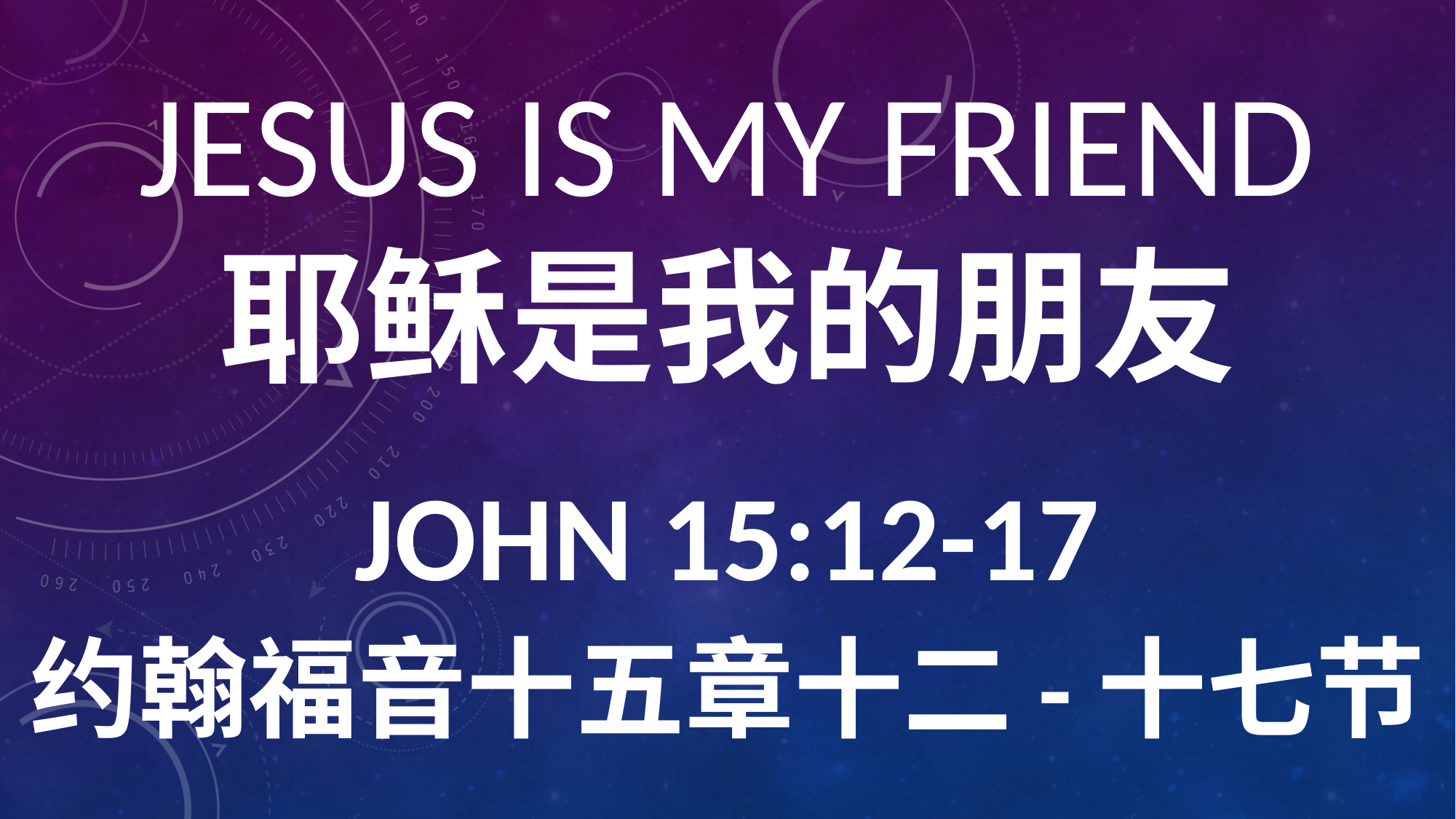

# JESUS IS MY FRIEND 耶稣是我的朋友
JOHN 15:12-17
约翰福音十五章十二-十七节